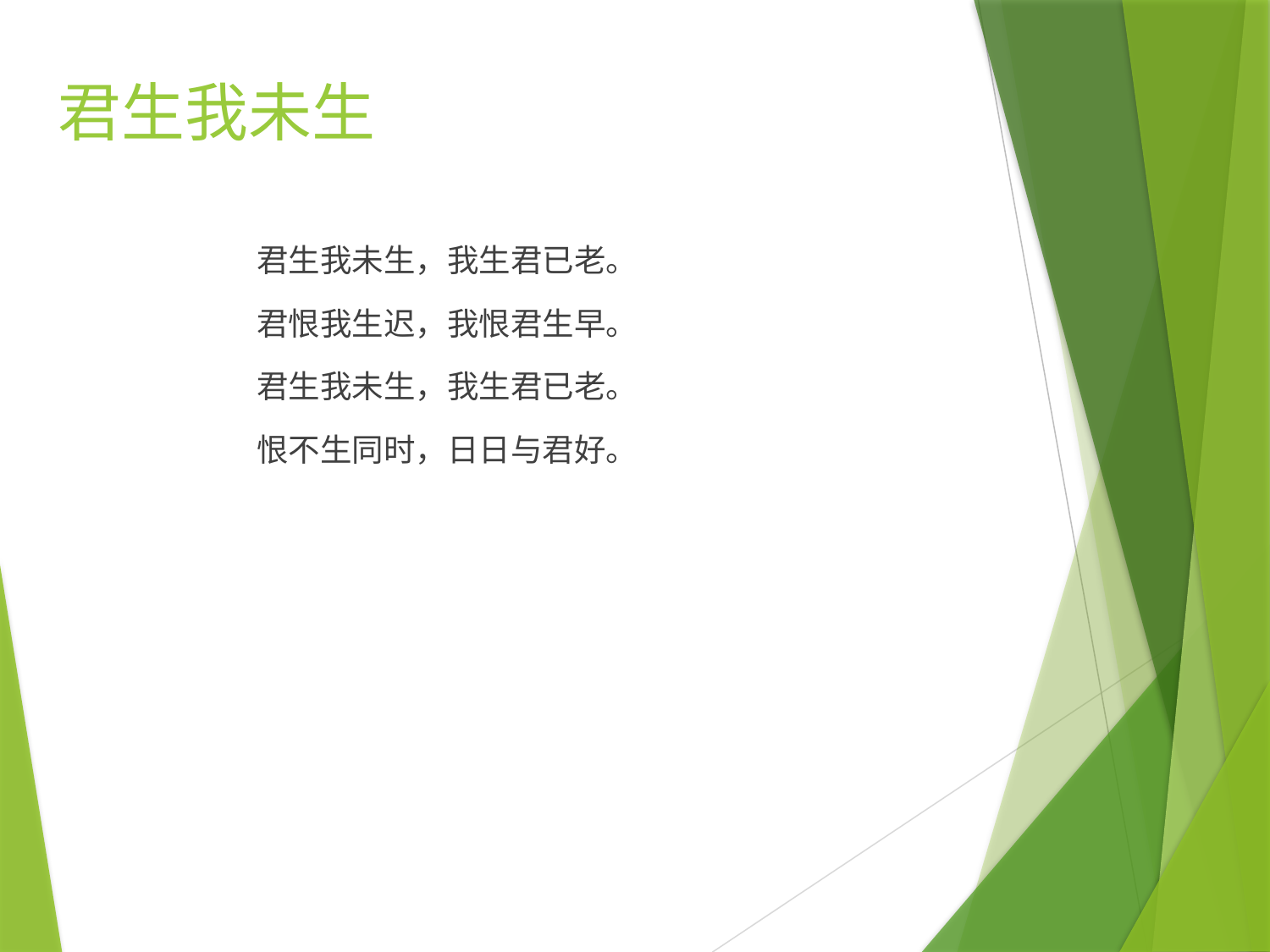

# 君生我未生
   君生我未生，我生君已老。
   君恨我生迟，我恨君生早。
   君生我未生，我生君已老。
   恨不生同时，日日与君好。